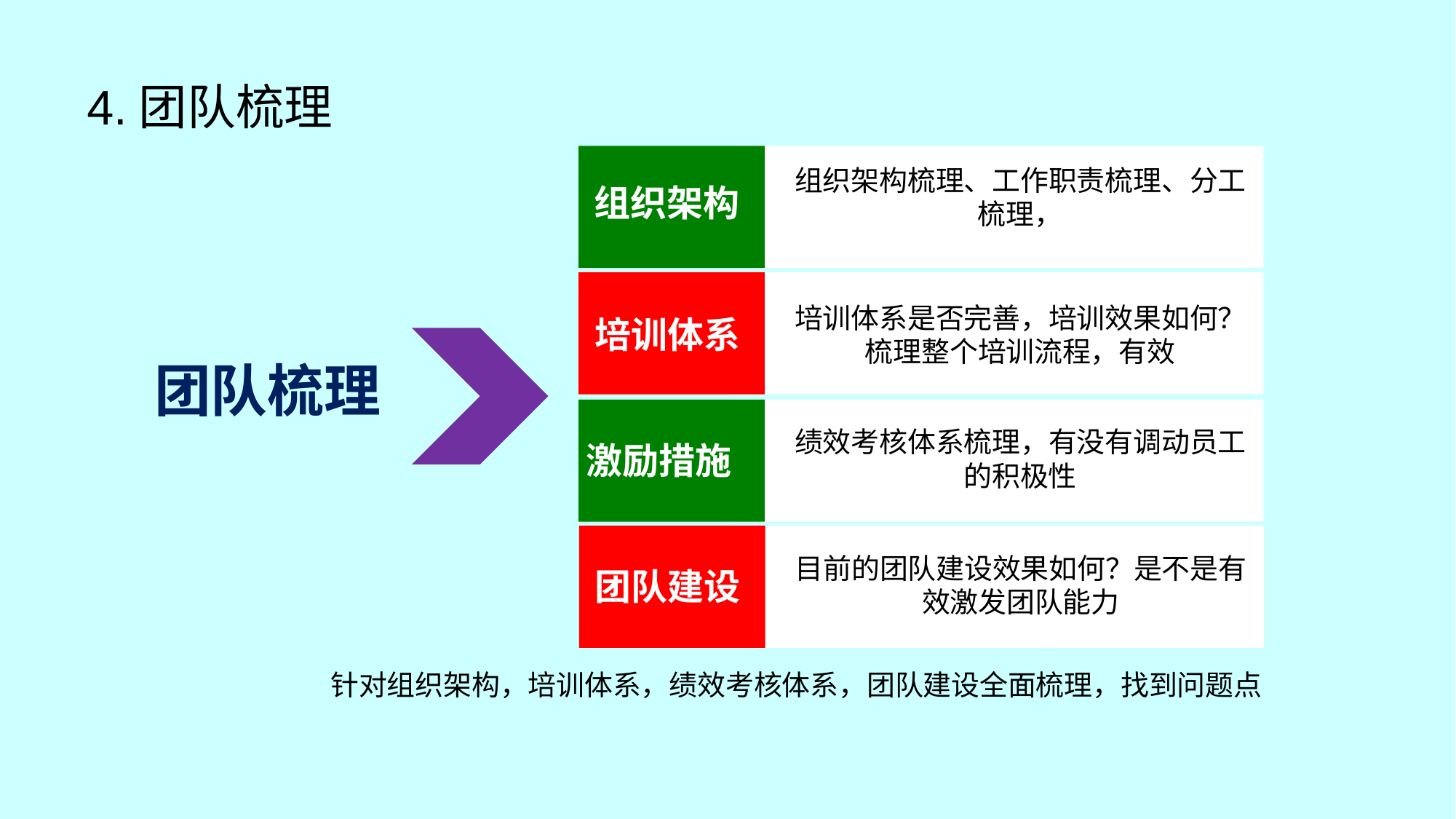

4.团队梳理

组织架构梳理、工作职责梳理、分工梳理，
组织架构

培训体系是否完善，培训效果如何？
梳理整个培训流程，有效
培训体系

团队梳理

绩效考核体系梳理，有没有调动员工的积极性
激励措施

目前的团队建设效果如何？是不是有效激发团队能力
团队建设
针对组织架构，培训体系，绩效考核体系，团队建设全面梳理，找到问题点